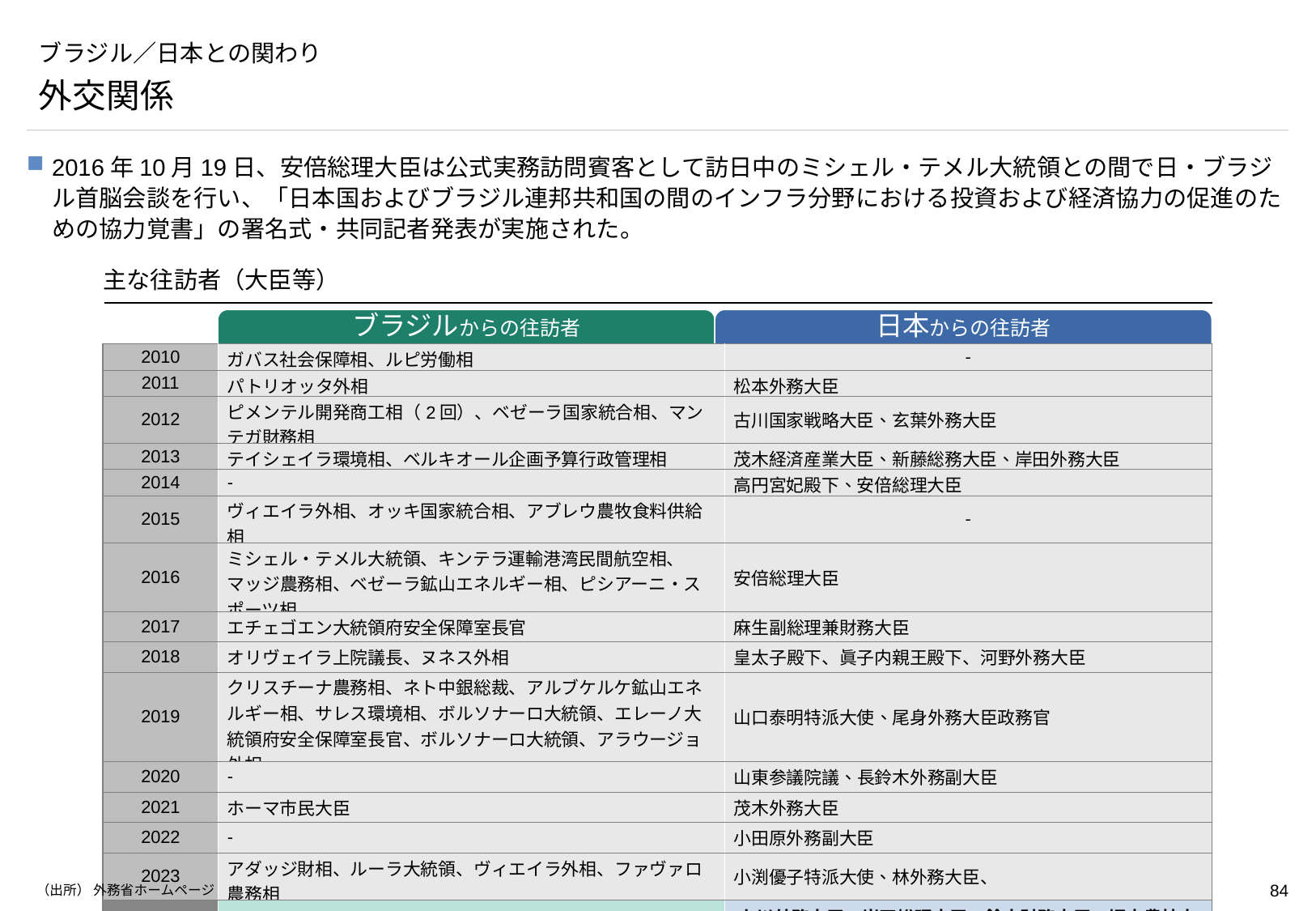

# ブラジル／日本との関わり
外交関係
2016年10月19日、安倍総理大臣は公式実務訪問賓客として訪日中のミシェル・テメル大統領との間で日・ブラジル首脳会談を行い、「日本国およびブラジル連邦共和国の間のインフラ分野における投資および経済協力の促進のための協力覚書」の署名式・共同記者発表が実施された。
主な往訪者（大臣等）
ブラジルからの往訪者
日本からの往訪者
| 2010 | ガバス社会保障相、ルピ労働相 | - |
| --- | --- | --- |
| 2011 | パトリオッタ外相 | 松本外務大臣 |
| 2012 | ピメンテル開発商工相（2回）、ベゼーラ国家統合相、マンテガ財務相 | 古川国家戦略大臣、玄葉外務大臣 |
| 2013 | テイシェイラ環境相、ベルキオール企画予算行政管理相 | 茂木経済産業大臣、新藤総務大臣、岸田外務大臣 |
| 2014 | - | 高円宮妃殿下、安倍総理大臣 |
| 2015 | ヴィエイラ外相、オッキ国家統合相、アブレウ農牧食料供給相 | - |
| 2016 | ミシェル・テメル大統領、キンテラ運輸港湾民間航空相、マッジ農務相、ベゼーラ鉱山エネルギー相、ピシアーニ・スポーツ相 | 安倍総理大臣 |
| 2017 | エチェゴエン大統領府安全保障室長官 | 麻生副総理兼財務大臣 |
| 2018 | オリヴェイラ上院議長、ヌネス外相 | 皇太子殿下、眞子内親王殿下、河野外務大臣 |
| 2019 | クリスチーナ農務相、ネト中銀総裁、アルブケルケ鉱山エネルギー相、サレス環境相、ボルソナーロ大統領、エレーノ大統領府安全保障室長官、ボルソナーロ大統領、アラウージョ外相 | 山口泰明特派大使、尾身外務大臣政務官 |
| 2020 | - | 山東参議院議、長鈴木外務副大臣 |
| 2021 | ホーマ市民大臣 | 茂木外務大臣 |
| 2022 | - | 小田原外務副大臣 |
| 2023 | アダッジ財相、ルーラ大統領、ヴィエイラ外相、ファヴァロ農務相 | 小渕優子特派大使、林外務大臣、 |
| 202４ | - | 上川外務大臣、岸田総理大臣、鈴木財務大臣、坂本農林水産、あべ文部科学大臣、石破総理大臣 |
（出所） 外務省ホームページ